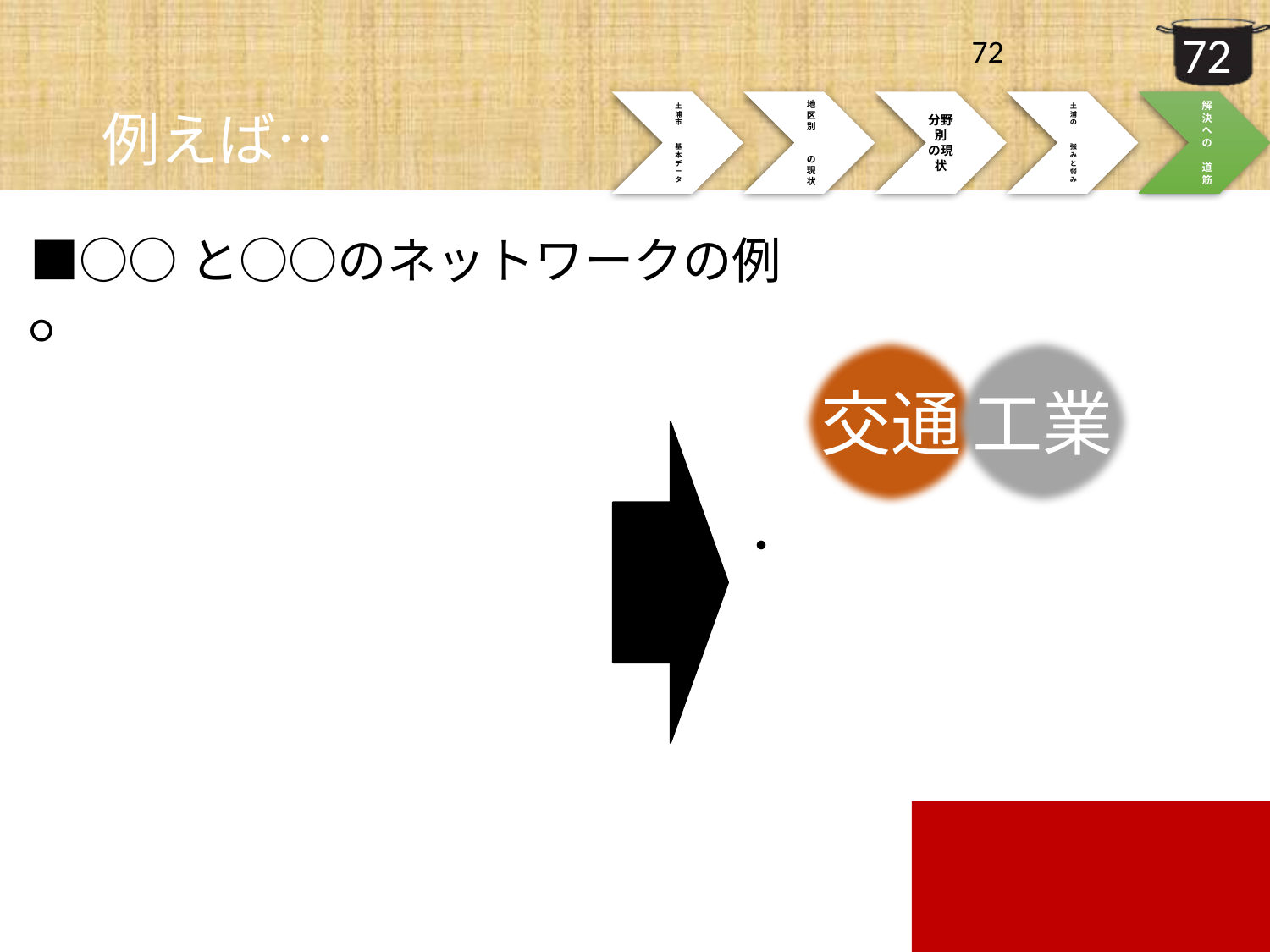

72
# 例えば…
土浦市　　基本データ
分野別
の現状
土浦の　　強みと弱み
解決への　道筋
■○○と○○のネットワークの例
○

交通
工業
・